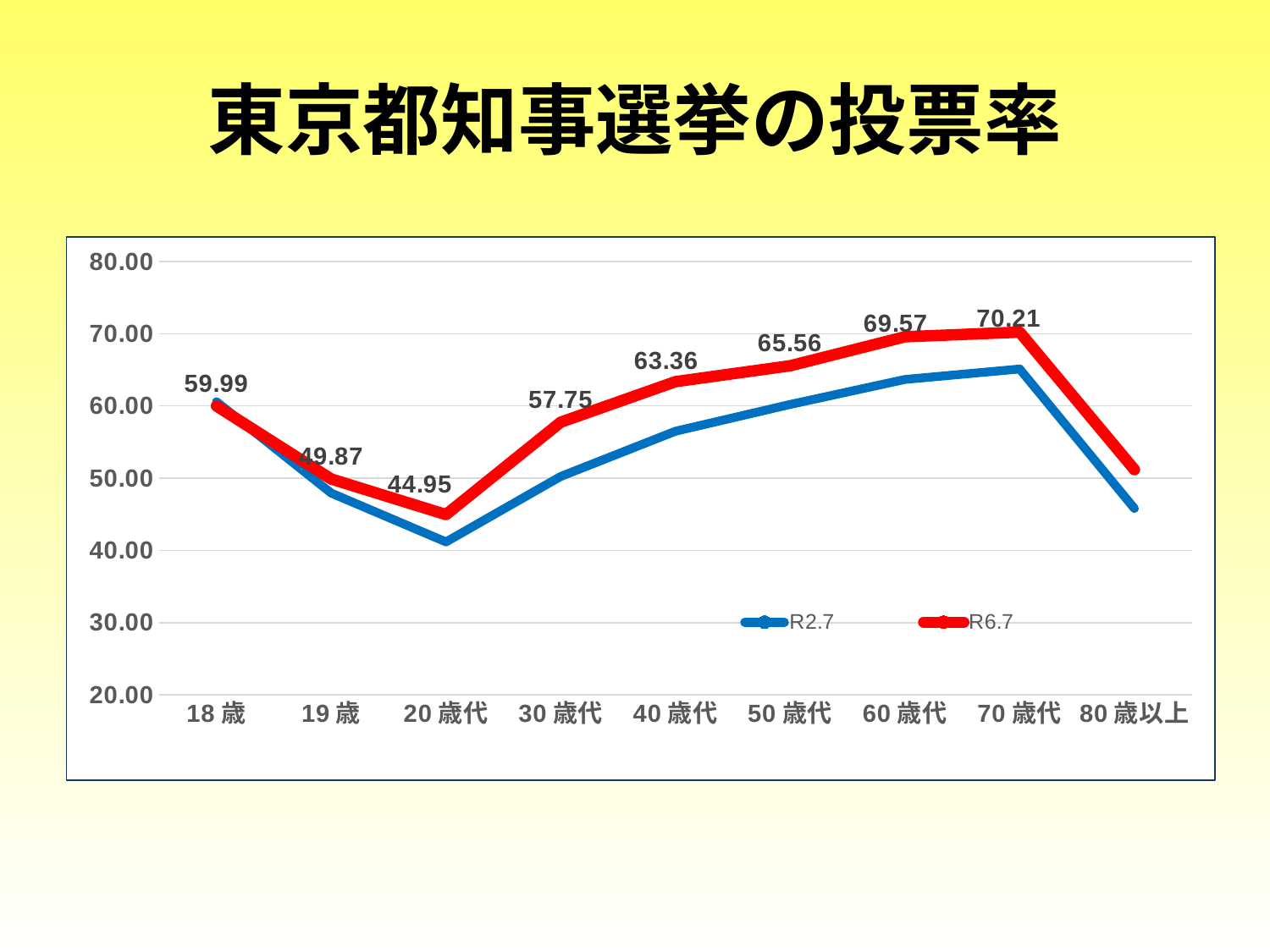

# 東京都知事選挙の投票率

### Chart

| Category | R2.7 | R6.7 |
|---|---|---|
| 18歳 | 60.582754894420695 | 59.99 |
| 19歳 | 47.91926419833396 | 49.87 |
| 20歳代 | 41.17227268985552 | 44.95 |
| 30歳代 | 50.230464583990766 | 57.75 |
| 40歳代 | 56.49162846610183 | 63.36 |
| 50歳代 | 60.20021249374741 | 65.56 |
| 60歳代 | 63.65867692739569 | 69.57 |
| 70歳代 | 65.10144485812113 | 70.21 |
| 80歳以上 | 45.785996325893635 | 51.17 |